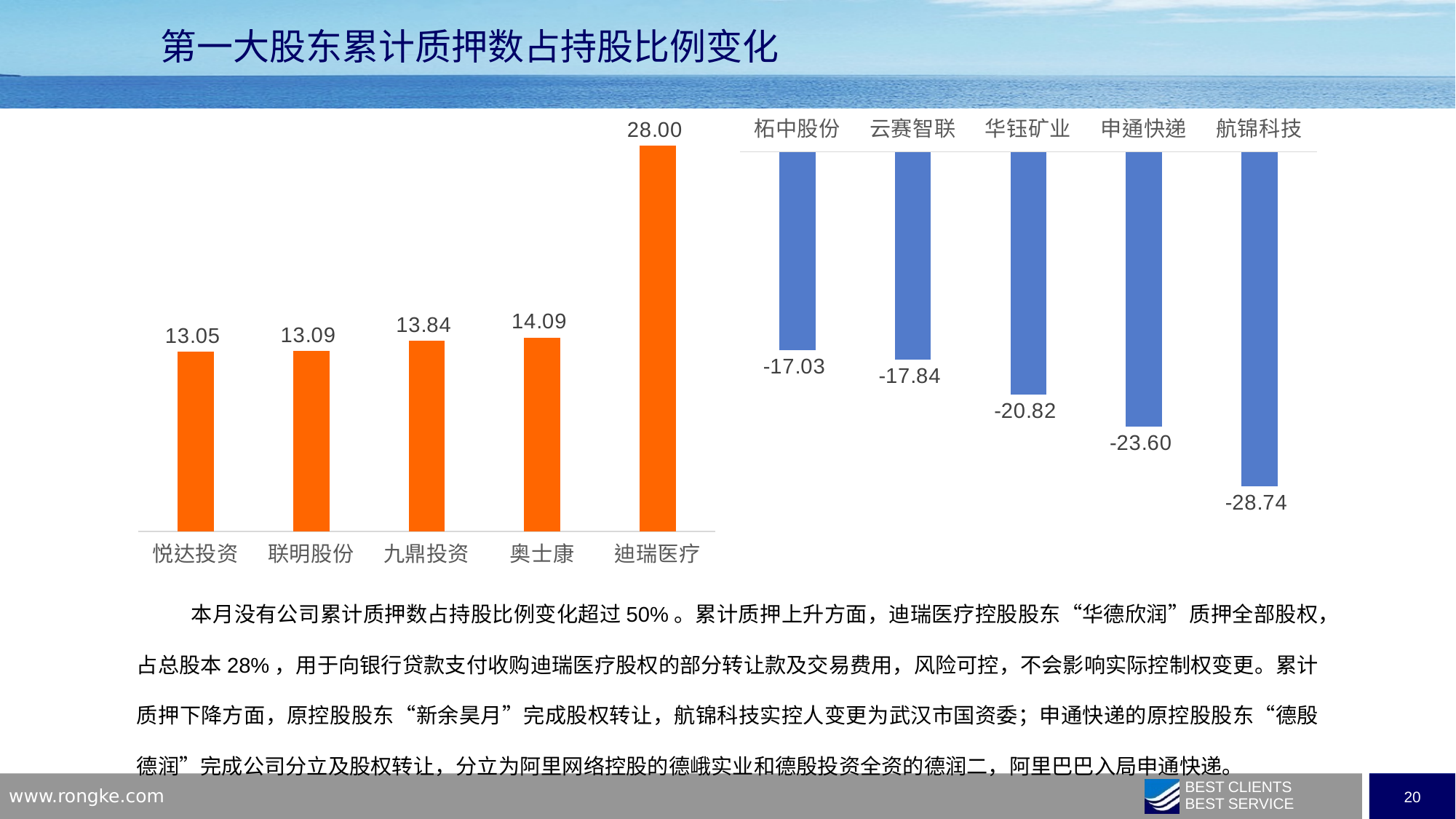

第一大股东累计质押数占持股比例变化

[unsupported chart]

[unsupported chart]

本月没有公司累计质押数占持股比例变化超过50%。累计质押上升方面，迪瑞医疗控股股东“华德欣润”质押全部股权，占总股本28%，用于向银行贷款支付收购迪瑞医疗股权的部分转让款及交易费用，风险可控，不会影响实际控制权变更。累计质押下降方面，原控股股东“新余昊月”完成股权转让，航锦科技实控人变更为武汉市国资委；申通快递的原控股股东“德殷德润”完成公司分立及股权转让，分立为阿里网络控股的德峨实业和德殷投资全资的德润二，阿里巴巴入局申通快递。